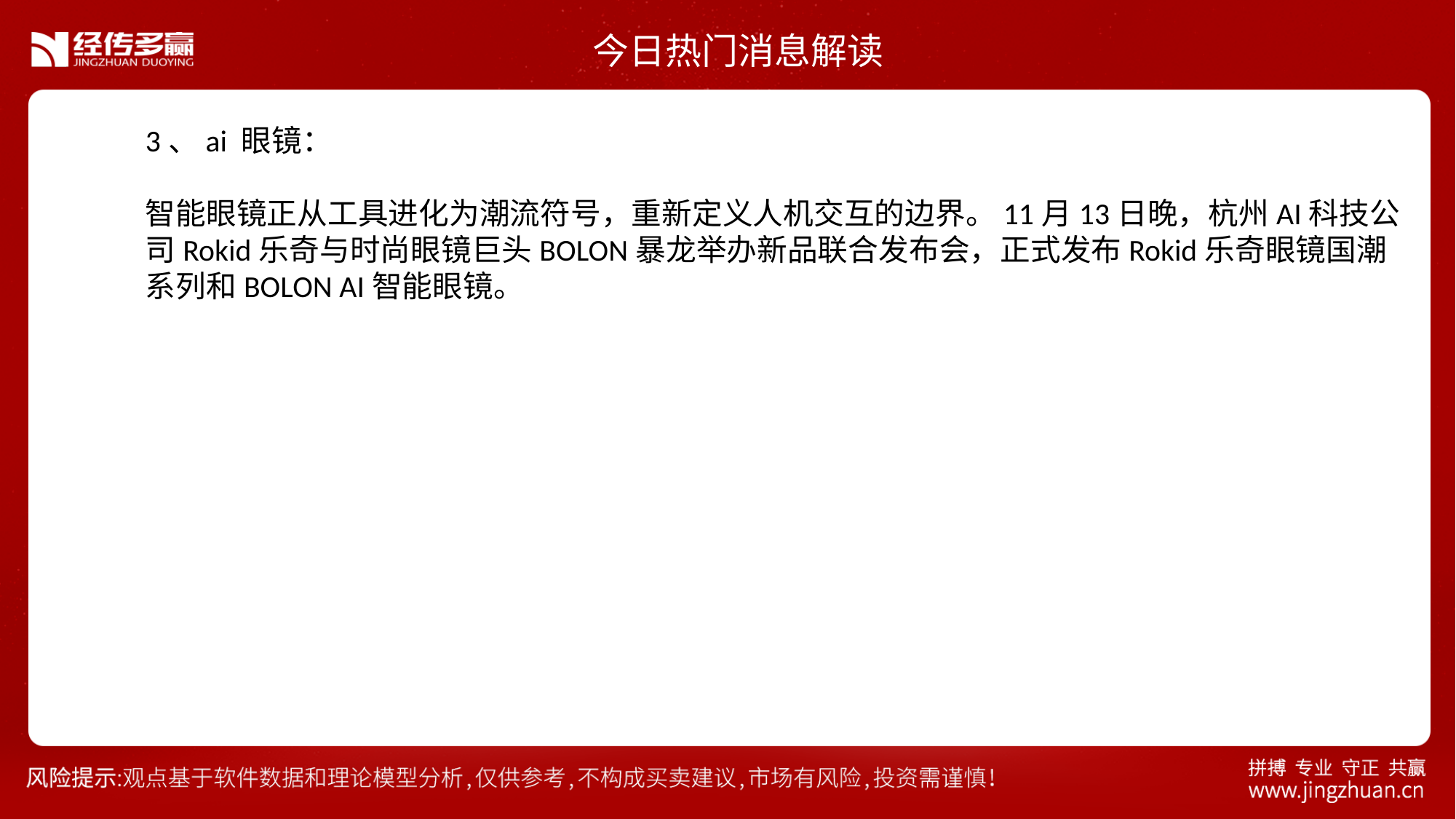

今日热门消息解读
3、ai 眼镜：

智能眼镜正从工具进化为潮流符号，重新定义人机交互的边界。11月13日晚，杭州AI科技公司Rokid乐奇与时尚眼镜巨头BOLON暴龙举办新品联合发布会，正式发布Rokid乐奇眼镜国潮系列和BOLON AI智能眼镜。